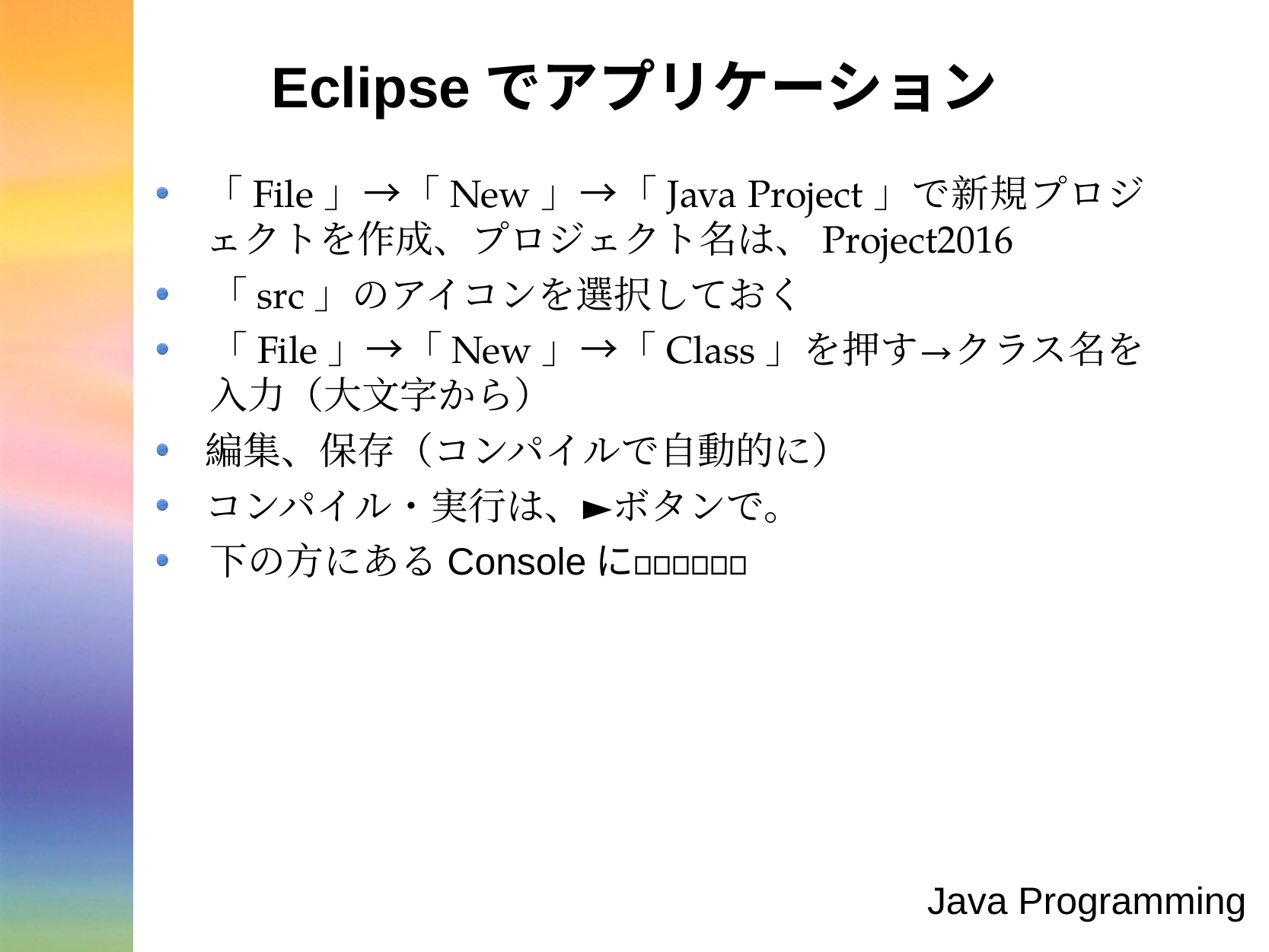

# Eclipseでアプリケーション
「File」→「New」→「Java Project」で新規プロジェクトを作成、プロジェクト名は、Project2016
「src」のアイコンを選択しておく
「File」→「New」→「Class」を押す→クラス名を入力（大文字から）
編集、保存（コンパイルで自動的に）
コンパイル・実行は、►ボタンで。
下の方にあるConsoleに表示される。